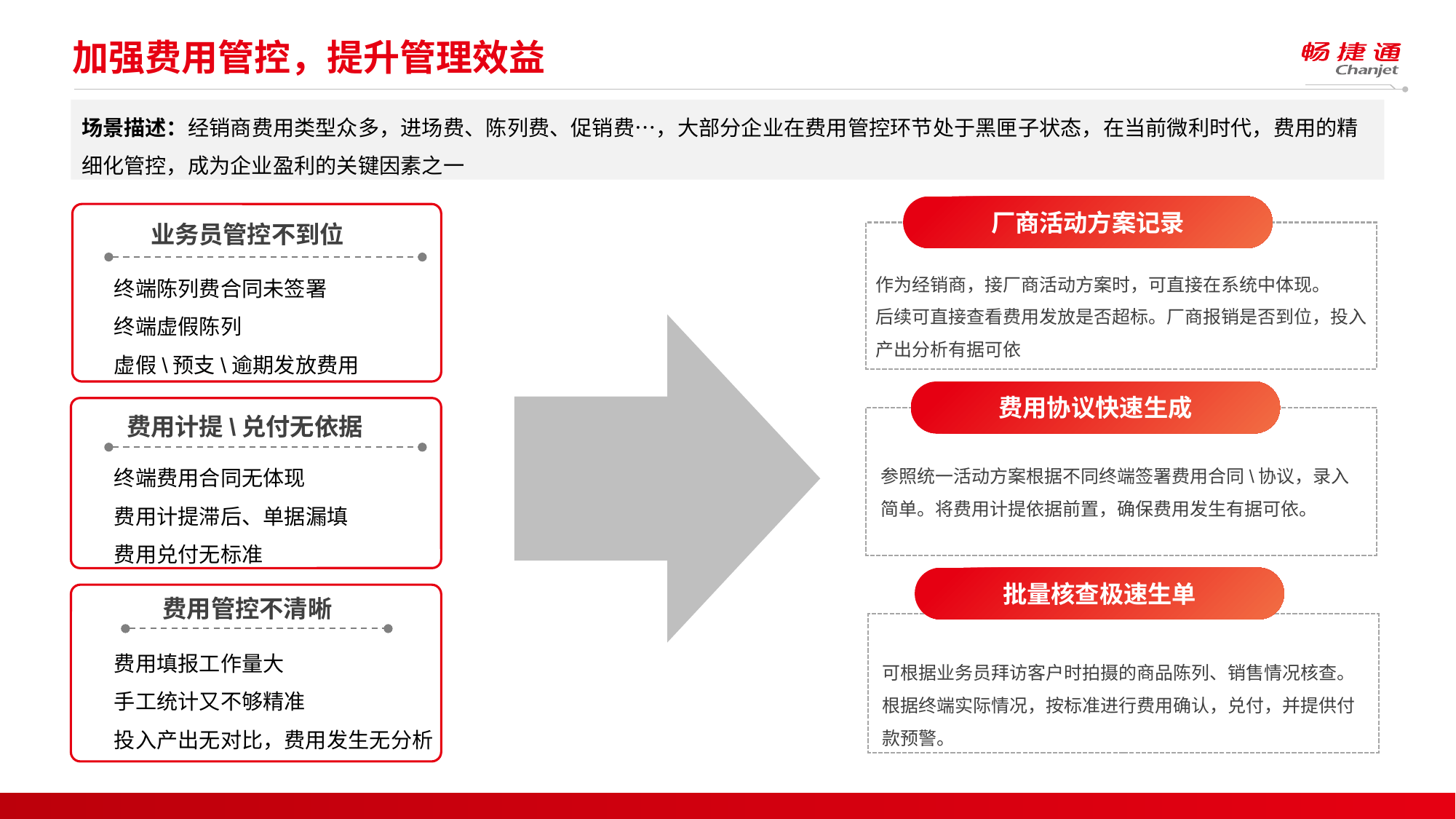

# 加强费用管控，提升管理效益
场景描述：经销商费用类型众多，进场费、陈列费、促销费…，大部分企业在费用管控环节处于黑匣子状态，在当前微利时代，费用的精细化管控，成为企业盈利的关键因素之一

厂商活动方案记录

业务员管控不到位

终端陈列费合同未签署
终端虚假陈列
虚假\预支\逾期发放费用
作为经销商，接厂商活动方案时，可直接在系统中体现。
后续可直接查看费用发放是否超标。厂商报销是否到位，投入产出分析有据可依

费用协议快速生成

费用计提\兑付无依据

终端费用合同无体现
费用计提滞后、单据漏填
费用兑付无标准

参照统一活动方案根据不同终端签署费用合同\协议，录入简单。将费用计提依据前置，确保费用发生有据可依。

批量核查极速生单

费用管控不清晰

费用填报工作量大
手工统计又不够精准
投入产出无对比，费用发生无分析
可根据业务员拜访客户时拍摄的商品陈列、销售情况核查。
根据终端实际情况，按标准进行费用确认，兑付，并提供付款预警。